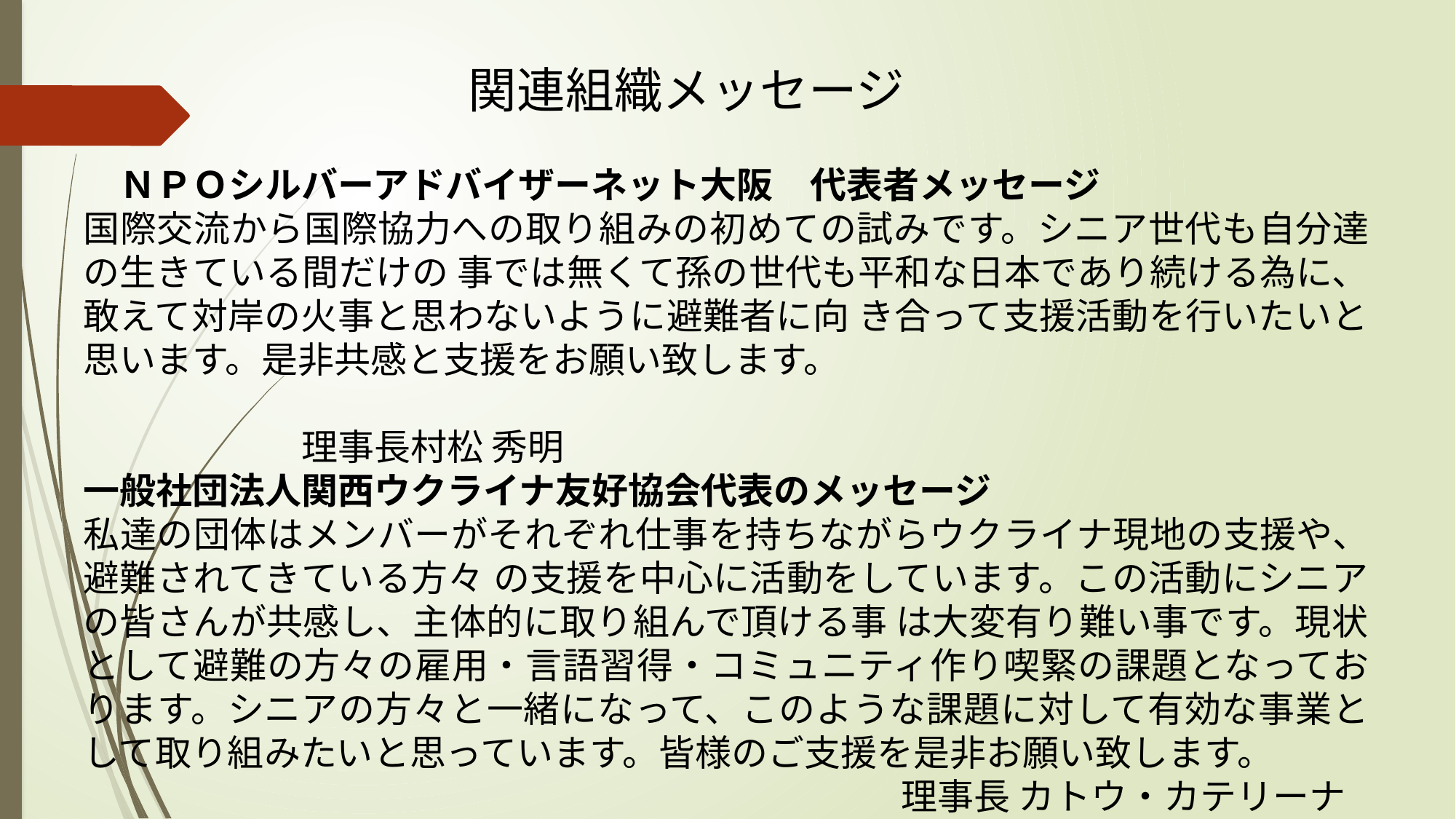

関連組織メッセージ
　ＮＰＯシルバーアドバイザーネット大阪　代表者メッセージ
国際交流から国際協力への取り組みの初めての試みです。シニア世代も自分達の生きている間だけの 事では無くて孫の世代も平和な日本であり続ける為に、敢えて対岸の火事と思わないように避難者に向 き合って支援活動を行いたいと思います。是非共感と支援をお願い致します。
　　　　　　											理事長村松 秀明
一般社団法人関西ウクライナ友好協会代表のメッセージ
私達の団体はメンバーがそれぞれ仕事を持ちながらウクライナ現地の支援や、避難されてきている方々 の支援を中心に活動をしています。この活動にシニアの皆さんが共感し、主体的に取り組んで頂ける事 は大変有り難い事です。現状として避難の方々の雇用・言語習得・コミュニティ作り喫緊の課題となっております。シニアの方々と一緒になって、このような課題に対して有効な事業として取り組みたいと思っています。皆様のご支援を是非お願い致します。
 　　　　　　　　　　　　　　　　　　　　　　理事長 カトウ・カテリーナ